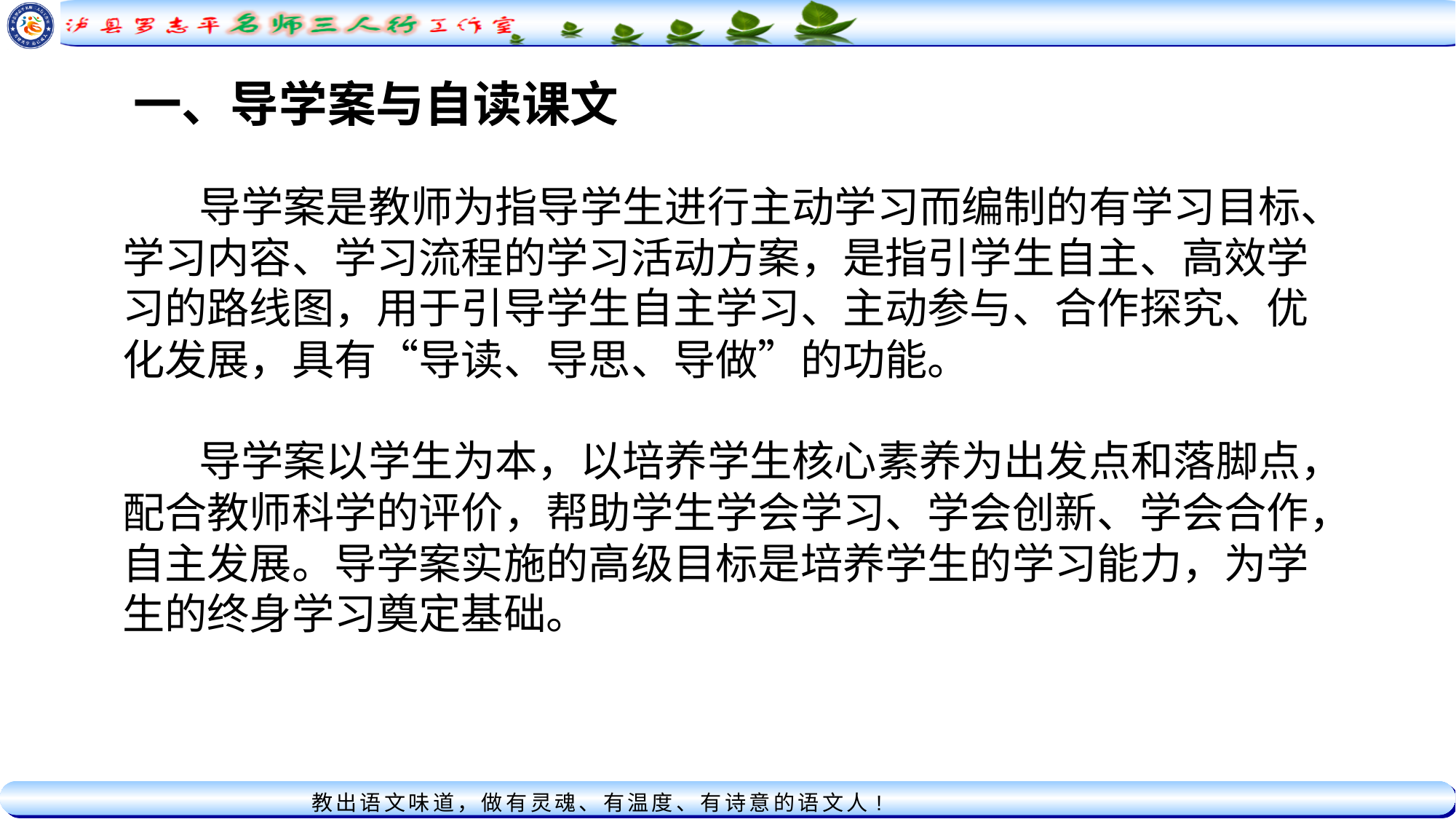

一、导学案与自读课文
       导学案是教师为指导学生进行主动学习而编制的有学习目标、学习内容、学习流程的学习活动方案，是指引学生自主、高效学习的路线图，用于引导学生自主学习、主动参与、合作探究、优化发展，具有“导读、导思、导做”的功能。

       导学案以学生为本，以培养学生核心素养为出发点和落脚点，配合教师科学的评价，帮助学生学会学习、学会创新、学会合作，自主发展。导学案实施的高级目标是培养学生的学习能力，为学生的终身学习奠定基础。